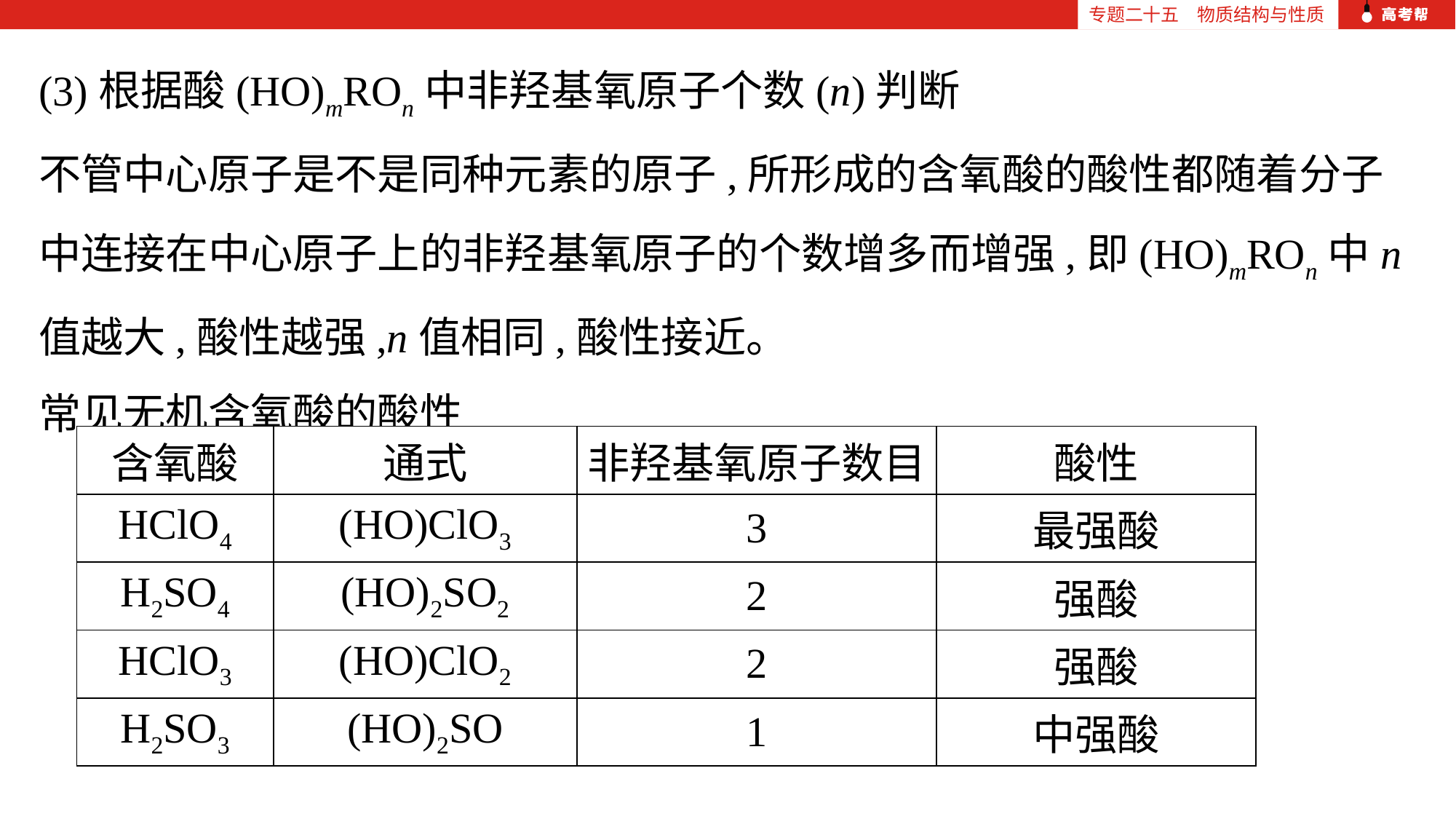

专题二十五　物质结构与性质
(3)根据酸(HO)mROn中非羟基氧原子个数(n)判断
不管中心原子是不是同种元素的原子,所形成的含氧酸的酸性都随着分子中连接在中心原子上的非羟基氧原子的个数增多而增强,即(HO)mROn中n值越大,酸性越强,n值相同,酸性接近。
常见无机含氧酸的酸性
| 含氧酸 | 通式 | 非羟基氧原子数目 | 酸性 |
| --- | --- | --- | --- |
| HClO4 | (HO)ClO3 | 3 | 最强酸 |
| H2SO4 | (HO)2SO2 | 2 | 强酸 |
| HClO3 | (HO)ClO2 | 2 | 强酸 |
| H2SO3 | (HO)2SO | 1 | 中强酸 |